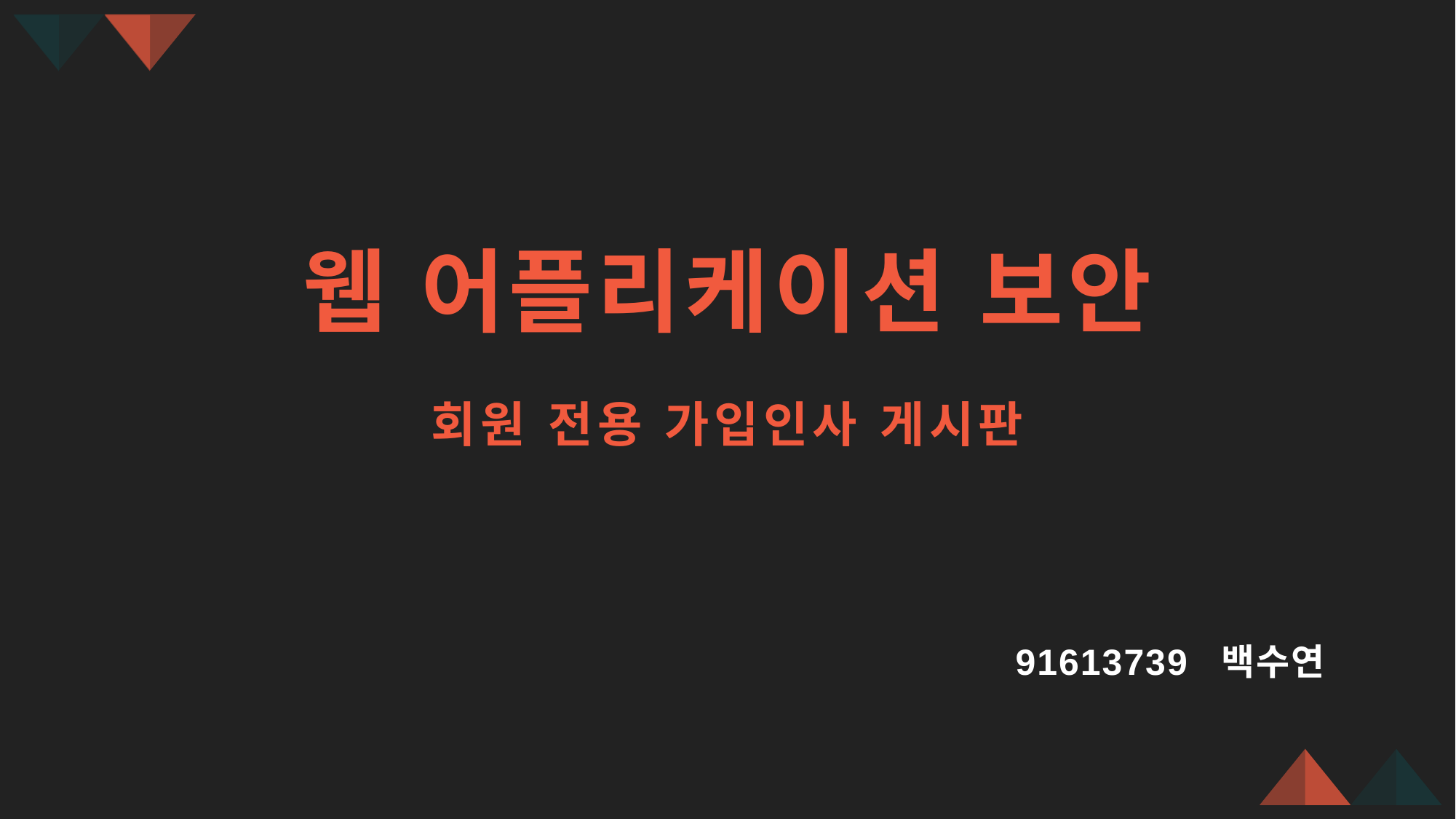

웹 어플리케이션 보안
회원 전용 가입인사 게시판
91613739  백수연